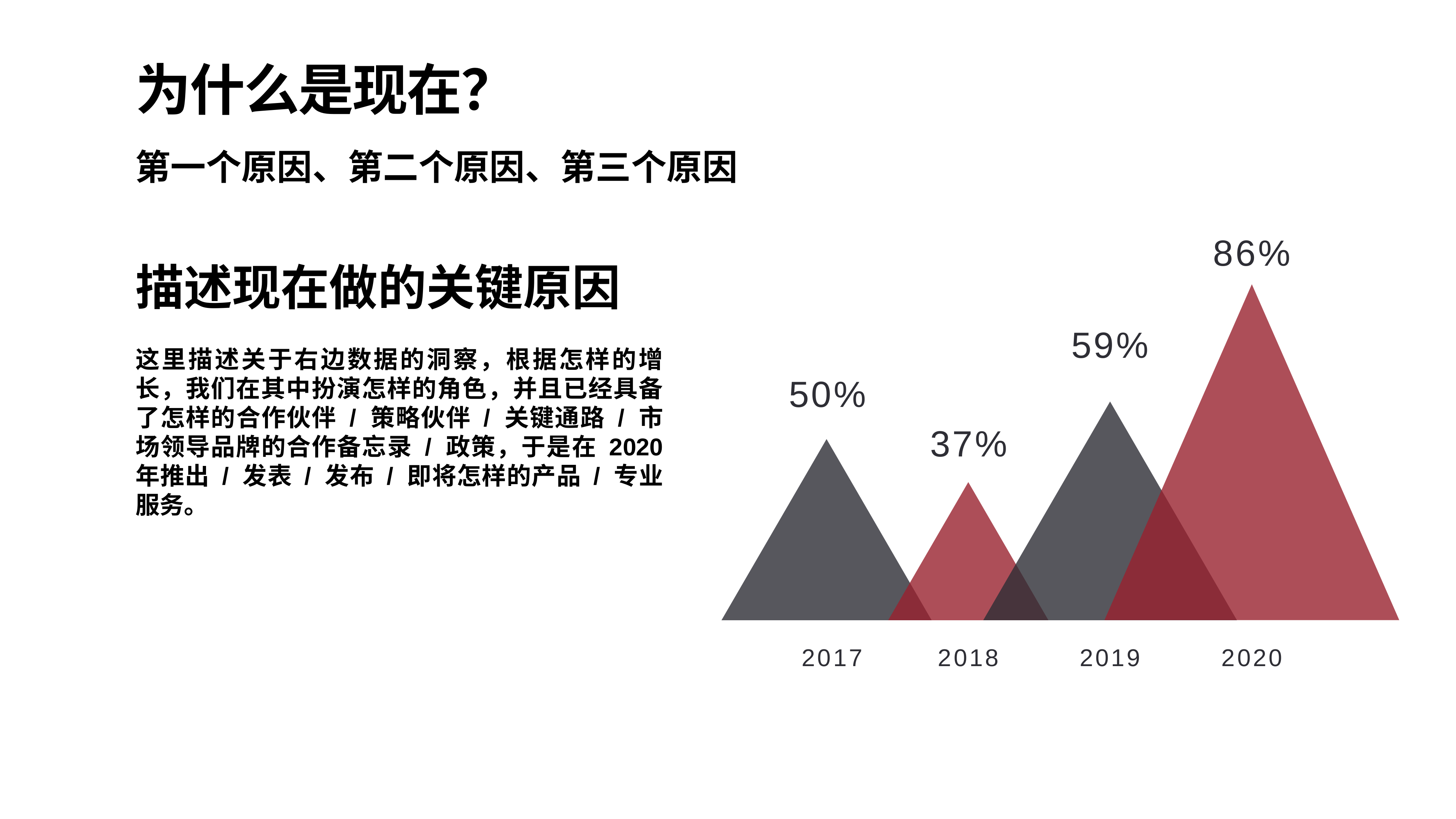

# 为什么是现在？
第一个原因、第二个原因、第三个原因
86%
描述现在做的关键原因

这里描述关于右边数据的洞察，根据怎样的增长，我们在其中扮演怎样的角色，并且已经具备了怎样的合作伙伴 / 策略伙伴 / 关键通路 / 市场领导品牌的合作备忘录 / 政策，于是在 2020 年推出 / 发表 / 发布 / 即将怎样的产品 / 专业服务。

59%
50%

37%

2017
2018
2019
2020